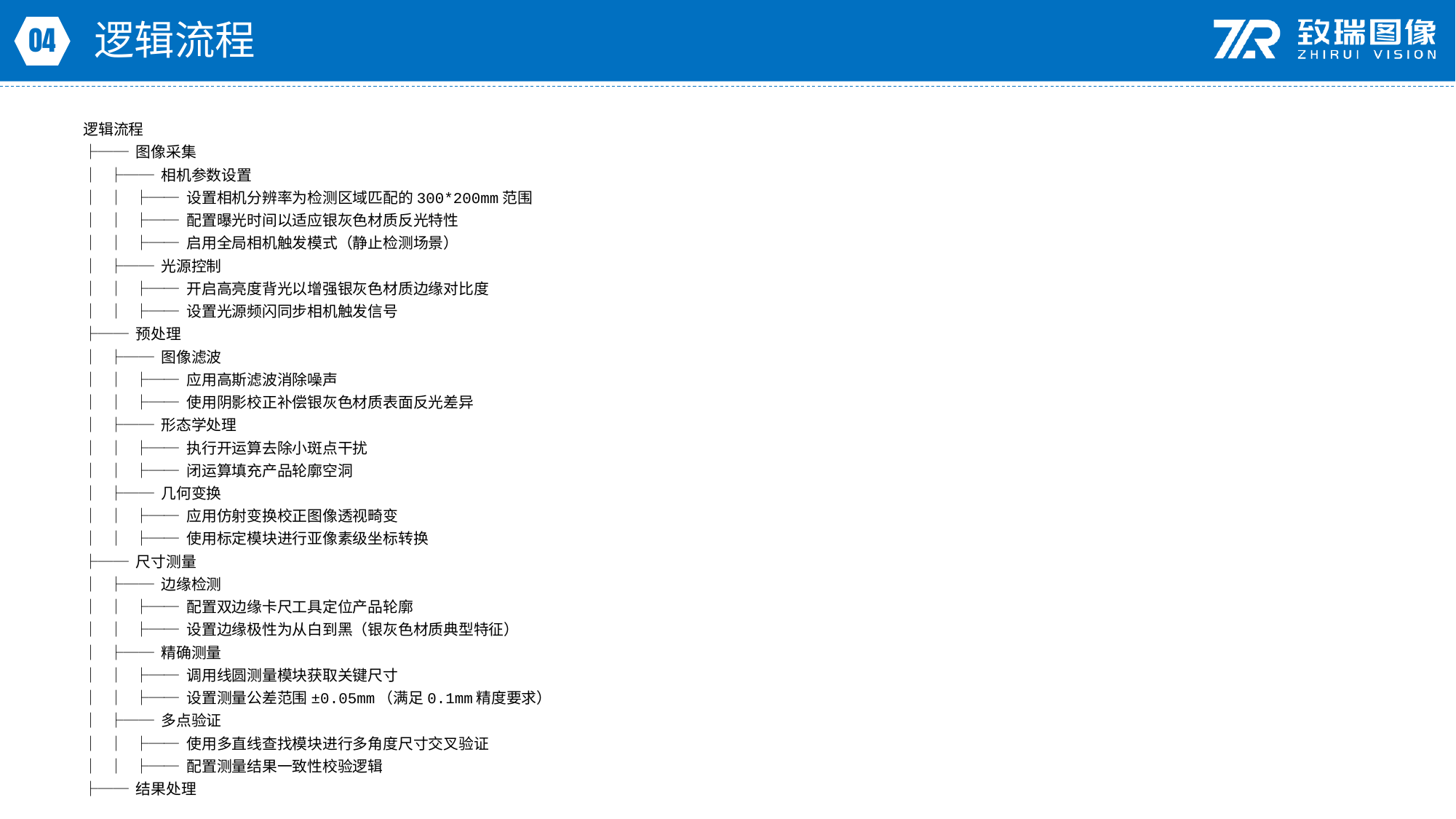

逻辑流程
04

逻辑流程
├── 图像采集
│   ├── 相机参数设置
│   │   ├── 设置相机分辨率为检测区域匹配的300*200mm范围
│   │   ├── 配置曝光时间以适应银灰色材质反光特性
│   │   ├── 启用全局相机触发模式（静止检测场景）
│   ├── 光源控制
│   │   ├── 开启高亮度背光以增强银灰色材质边缘对比度
│   │   ├── 设置光源频闪同步相机触发信号
├── 预处理
│   ├── 图像滤波
│   │   ├── 应用高斯滤波消除噪声
│   │   ├── 使用阴影校正补偿银灰色材质表面反光差异
│   ├── 形态学处理
│   │   ├── 执行开运算去除小斑点干扰
│   │   ├── 闭运算填充产品轮廓空洞
│   ├── 几何变换
│   │   ├── 应用仿射变换校正图像透视畸变
│   │   ├── 使用标定模块进行亚像素级坐标转换
├── 尺寸测量
│   ├── 边缘检测
│   │   ├── 配置双边缘卡尺工具定位产品轮廓
│   │   ├── 设置边缘极性为从白到黑（银灰色材质典型特征）
│   ├── 精确测量
│   │   ├── 调用线圆测量模块获取关键尺寸
│   │   ├── 设置测量公差范围±0.05mm（满足0.1mm精度要求）
│   ├── 多点验证
│   │   ├── 使用多直线查找模块进行多角度尺寸交叉验证
│   │   ├── 配置测量结果一致性校验逻辑
├── 结果处理